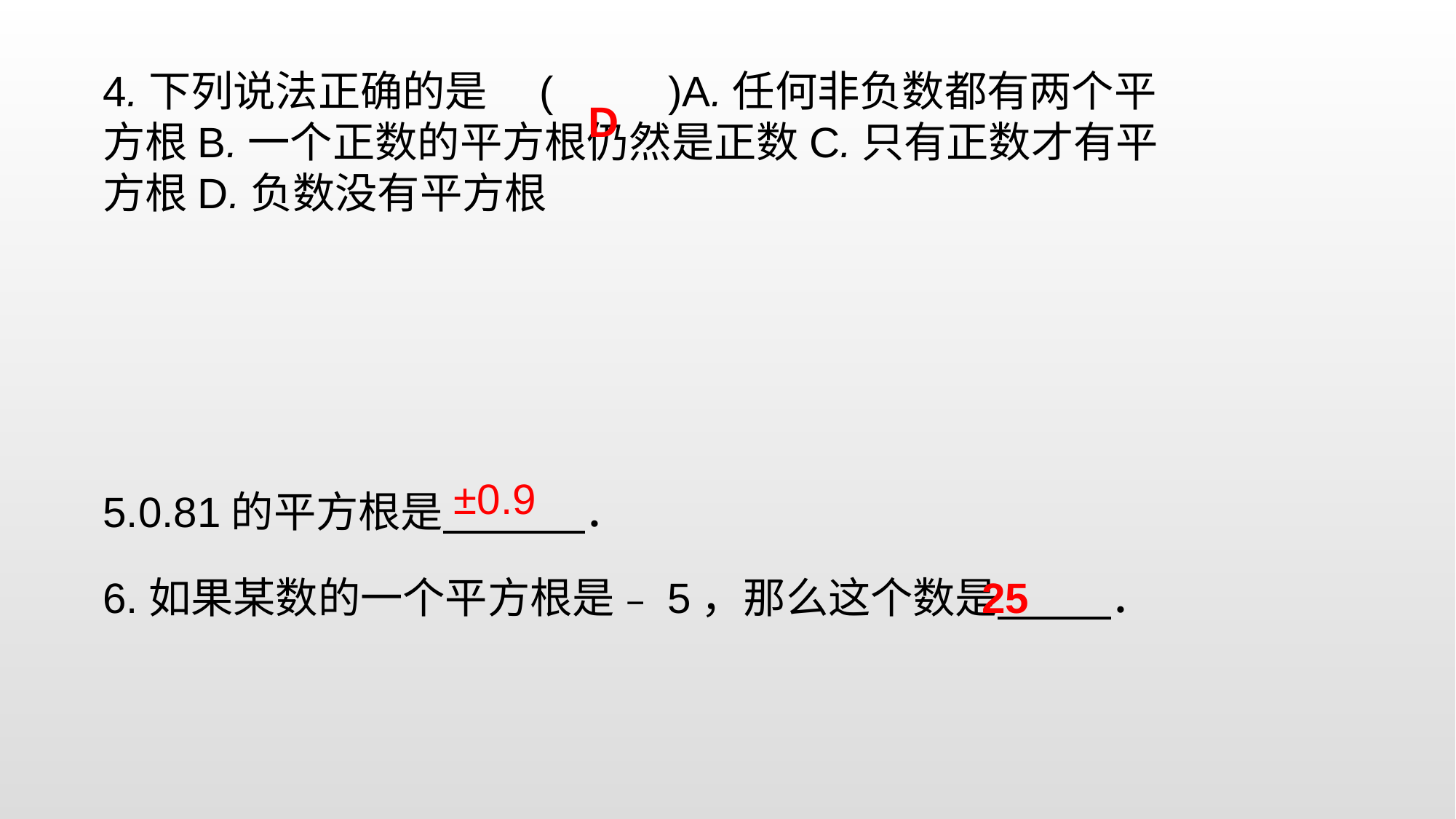

4.下列说法正确的是	(　 　)A.任何非负数都有两个平方根B.一个正数的平方根仍然是正数C.只有正数才有平方根D.负数没有平方根

D
±0.9
5.0.81的平方根是　      　．
6.如果某数的一个平方根是﹣5，那么这个数是　   　．
25